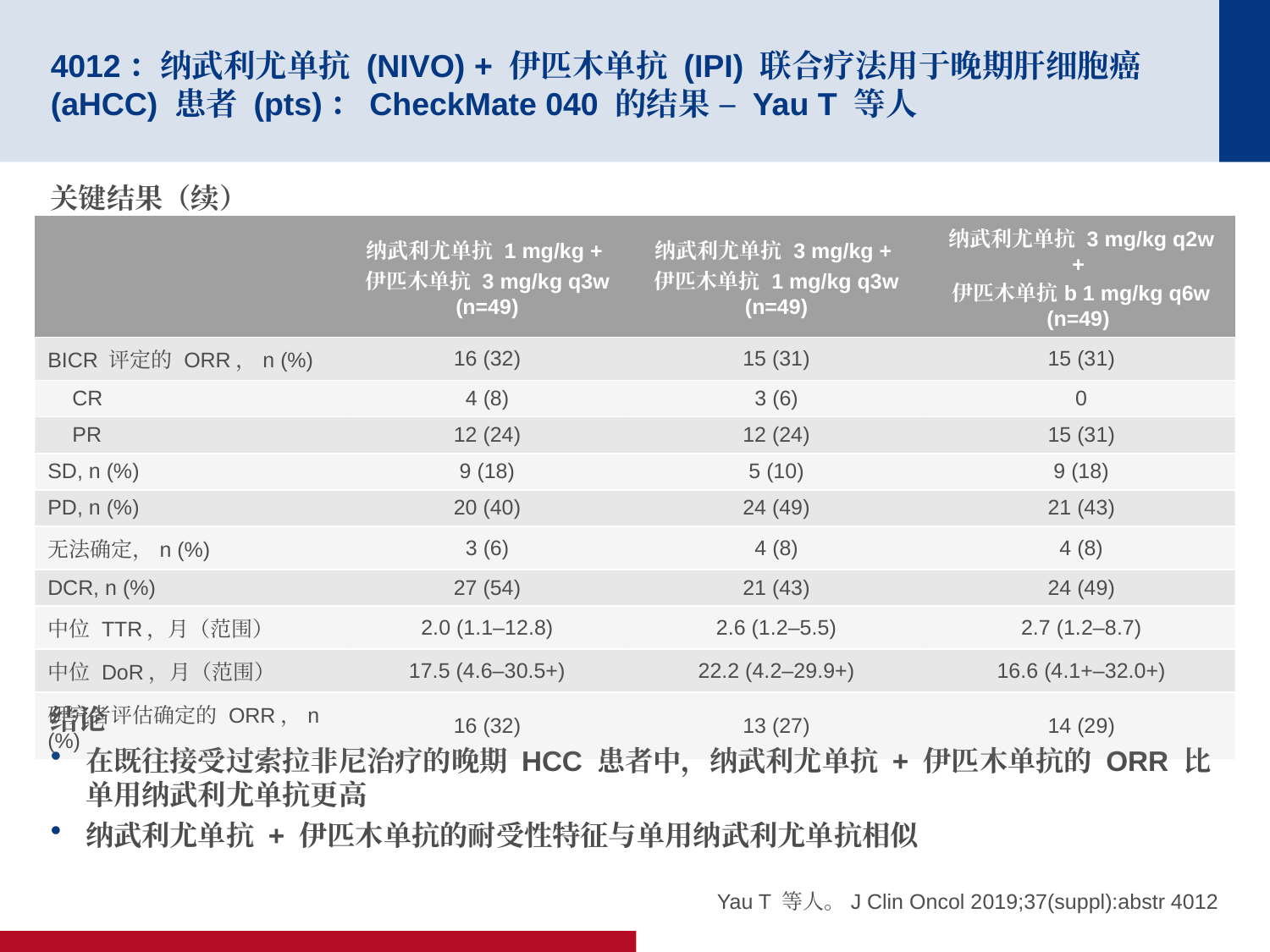

# 4012：纳武利尤单抗 (NIVO) + 伊匹木单抗 (IPI) 联合疗法用于晚期肝细胞癌 (aHCC) 患者 (pts)：CheckMate 040 的结果 – Yau T 等人
关键结果（续）

结论
在既往接受过索拉非尼治疗的晚期 HCC 患者中，纳武利尤单抗 + 伊匹木单抗的 ORR 比单用纳武利尤单抗更高
纳武利尤单抗 + 伊匹木单抗的耐受性特征与单用纳武利尤单抗相似
|  | 纳武利尤单抗 1 mg/kg + 伊匹木单抗 3 mg/kg q3w (n=49) | 纳武利尤单抗 3 mg/kg + 伊匹木单抗 1 mg/kg q3w (n=49) | 纳武利尤单抗 3 mg/kg q2w + 伊匹木单抗b 1 mg/kg q6w (n=49) |
| --- | --- | --- | --- |
| BICR 评定的 ORR，n (%) | 16 (32) | 15 (31) | 15 (31) |
| CR | 4 (8) | 3 (6) | 0 |
| PR | 12 (24) | 12 (24) | 15 (31) |
| SD, n (%) | 9 (18) | 5 (10) | 9 (18) |
| PD, n (%) | 20 (40) | 24 (49) | 21 (43) |
| 无法确定，n (%) | 3 (6) | 4 (8) | 4 (8) |
| DCR, n (%) | 27 (54) | 21 (43) | 24 (49) |
| 中位 TTR，月（范围） | 2.0 (1.1–12.8) | 2.6 (1.2–5.5) | 2.7 (1.2–8.7) |
| 中位 DoR，月（范围） | 17.5 (4.6–30.5+) | 22.2 (4.2–29.9+) | 16.6 (4.1+–32.0+) |
| 研究者评估确定的 ORR，n (%) | 16 (32) | 13 (27) | 14 (29) |
Yau T 等人。J Clin Oncol 2019;37(suppl):abstr 4012